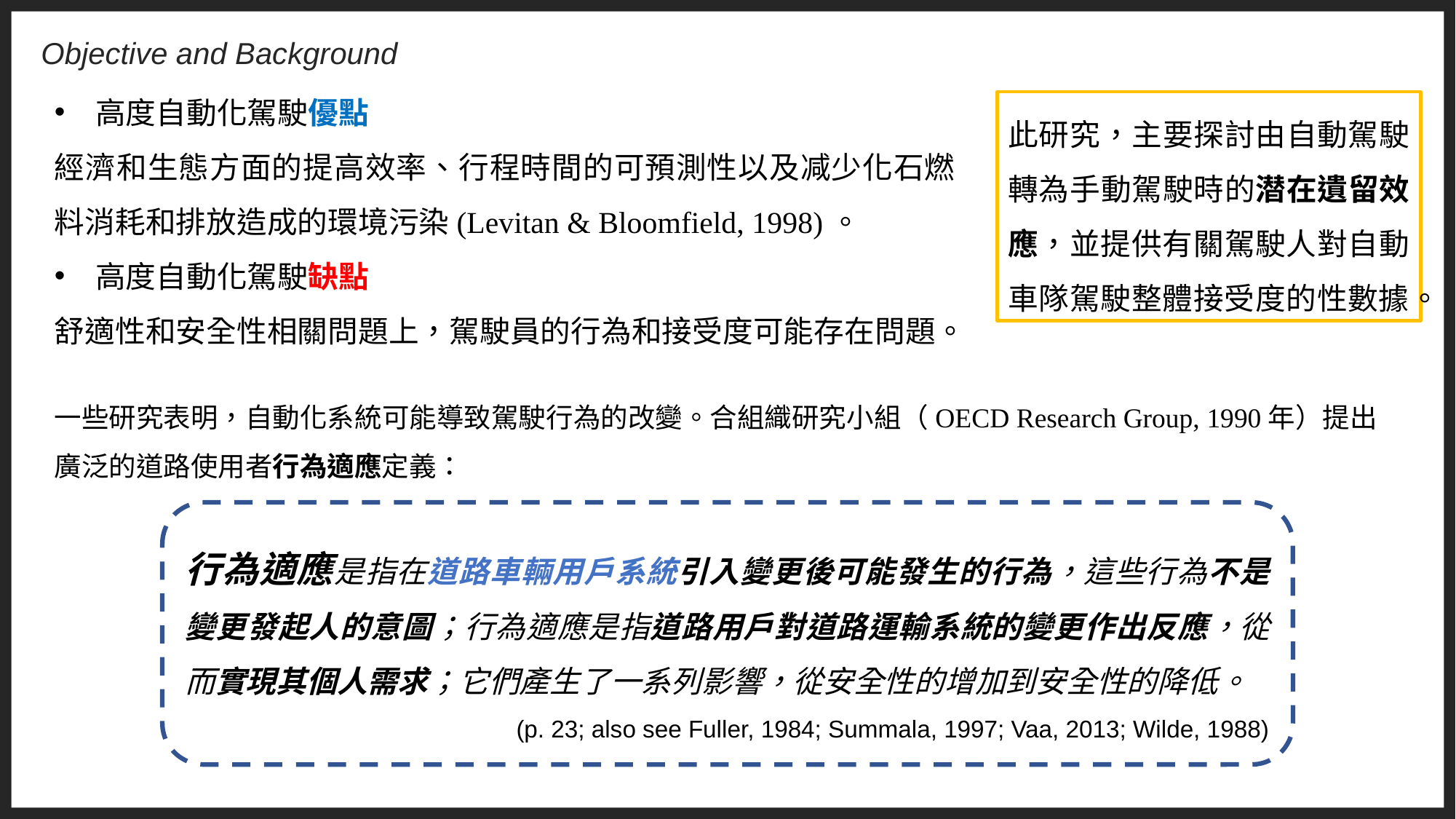

Objective and Background
高度自動化駕駛優點
經濟和生態方面的提高效率、行程時間的可預測性以及减少化石燃料消耗和排放造成的環境污染(Levitan & Bloomfield, 1998)。
高度自動化駕駛缺點
舒適性和安全性相關問題上，駕駛員的行為和接受度可能存在問題。
此研究，主要探討由自動駕駛轉為手動駕駛時的潜在遺留效應，並提供有關駕駛人對自動車隊駕駛整體接受度的性數據。
一些研究表明，自動化系統可能導致駕駛行為的改變。合組織研究小組（OECD Research Group, 1990年）提出廣泛的道路使用者行為適應定義：
行為適應是指在道路車輛用戶系統引入變更後可能發生的行為，這些行為不是變更發起人的意圖；行為適應是指道路用戶對道路運輸系統的變更作出反應，從而實現其個人需求；它們產生了一系列影響，從安全性的增加到安全性的降低。
(p. 23; also see Fuller, 1984; Summala, 1997; Vaa, 2013; Wilde, 1988)